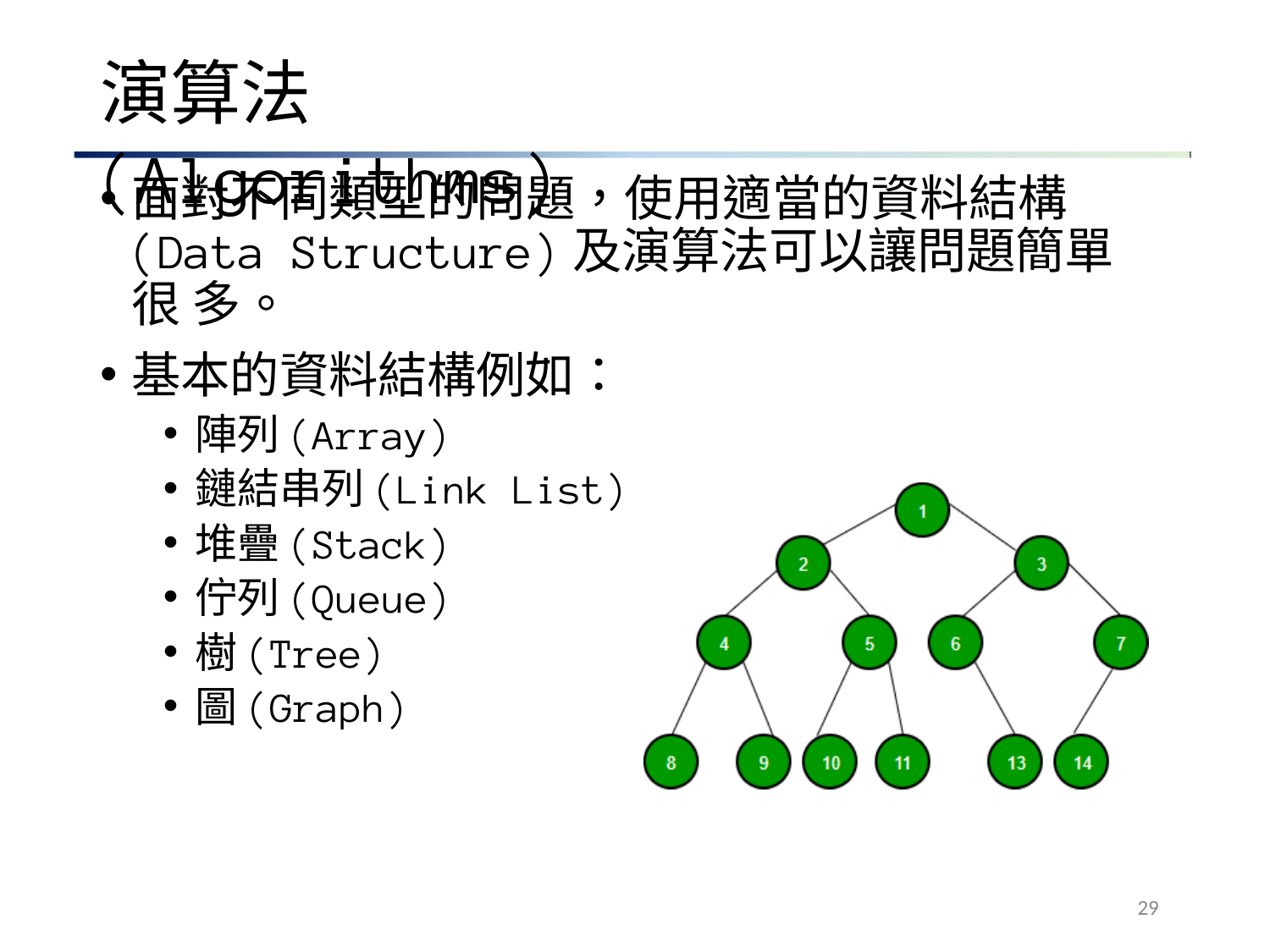

# 演算法(Algorithms)
面對不同類型的問題，使用適當的資料結構 (Data Structure)及演算法可以讓問題簡單很 多。
基本的資料結構例如：
陣列(Array)
鏈結串列(Link List)
堆疊(Stack)
佇列(Queue)
樹(Tree)
圖(Graph)

29